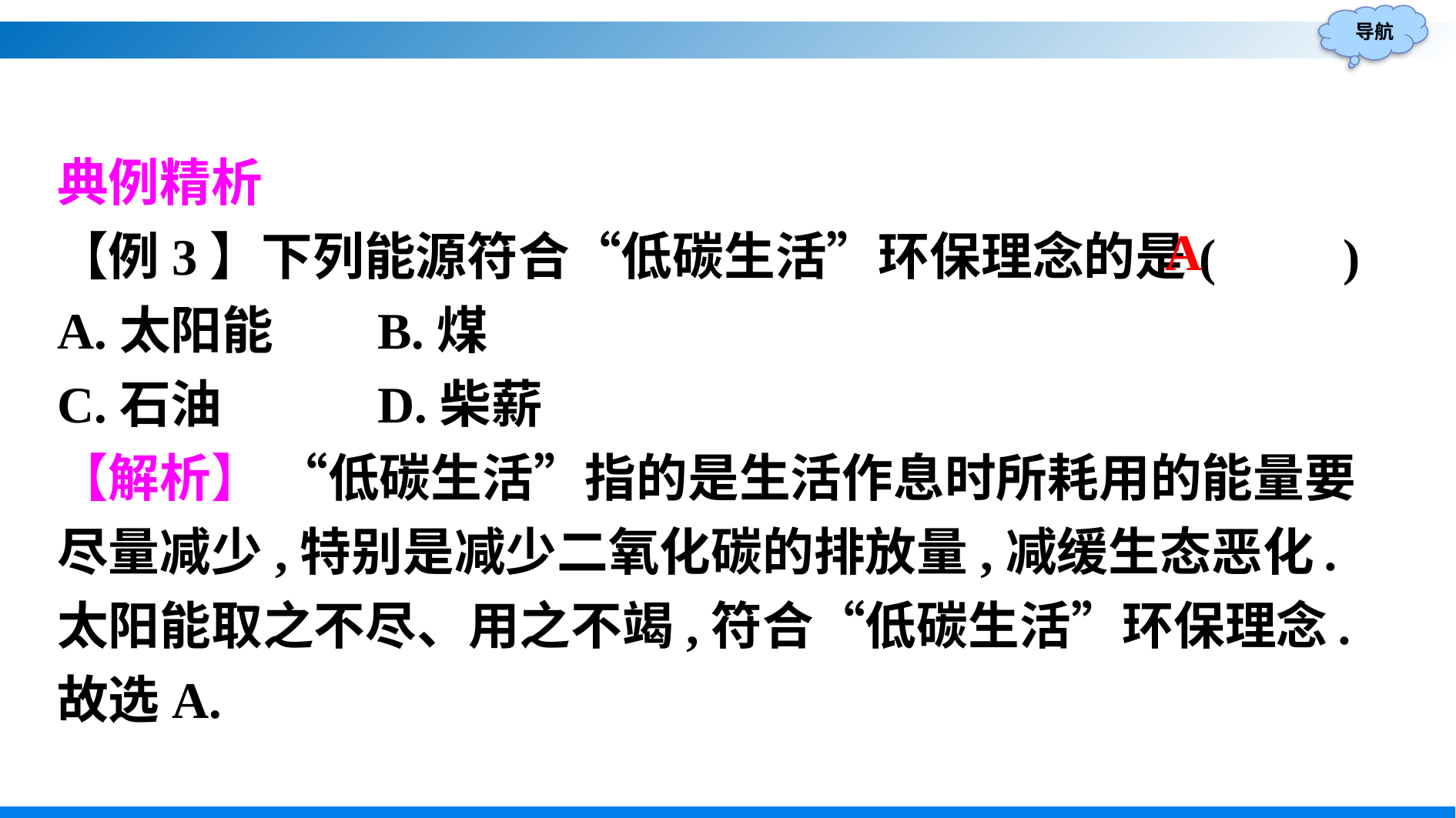

典例精析
【例3】下列能源符合“低碳生活”环保理念的是(　　)
A.太阳能		B.煤
C.石油		D.柴薪
【解析】 “低碳生活”指的是生活作息时所耗用的能量要尽量减少,特别是减少二氧化碳的排放量,减缓生态恶化.太阳能取之不尽、用之不竭,符合“低碳生活”环保理念.故选A.
A